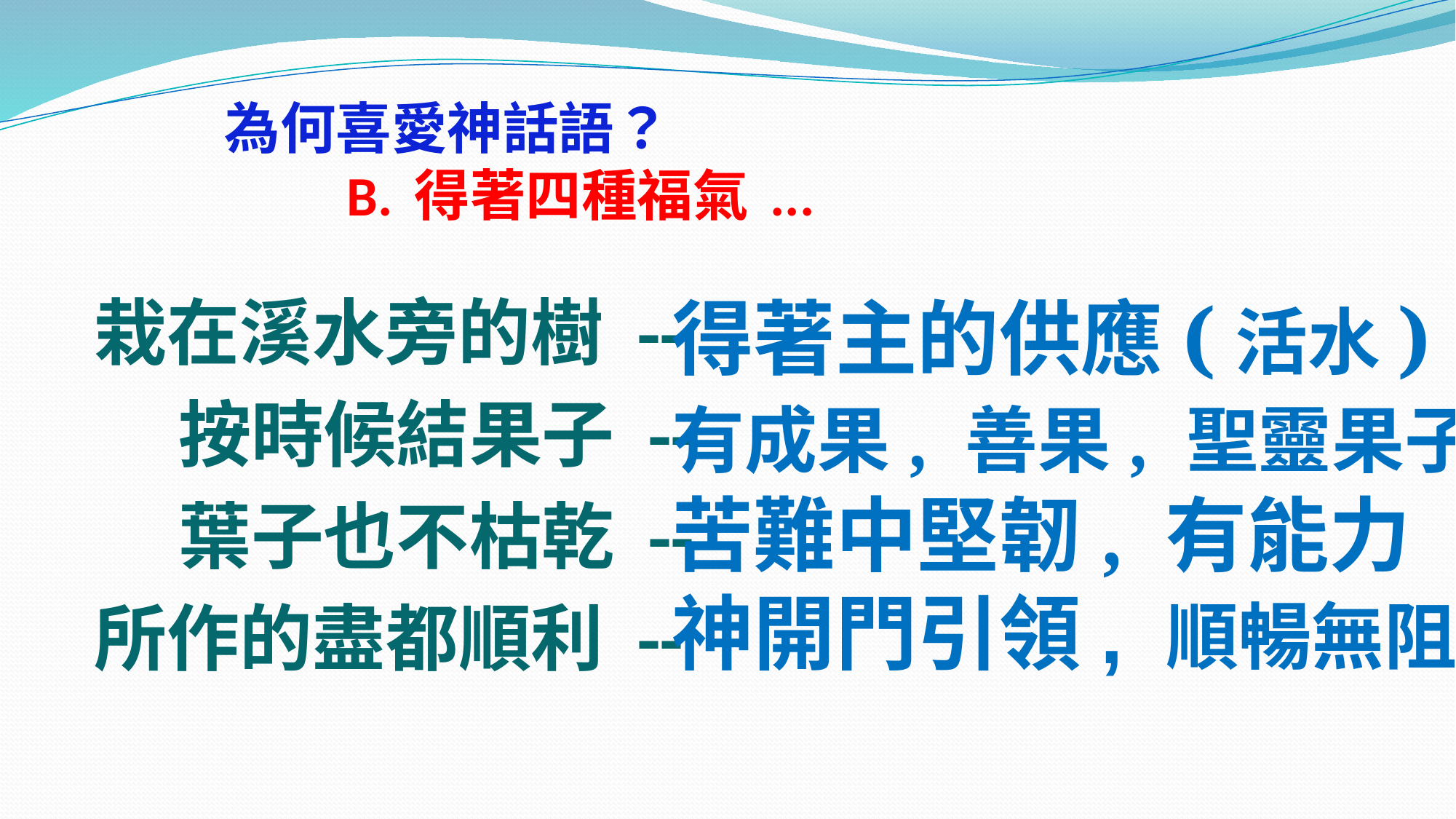

# 為何喜愛神話語？ B. 得著四種福氣 ...

栽在溪水旁的樹 --
    按時候結果子 --
    葉子也不枯乾 --
所作的盡都順利 --

得著主的供應(活水)
有成果, 善果, 聖靈果子
苦難中堅韌, 有能力
神開門引領, 順暢無阻